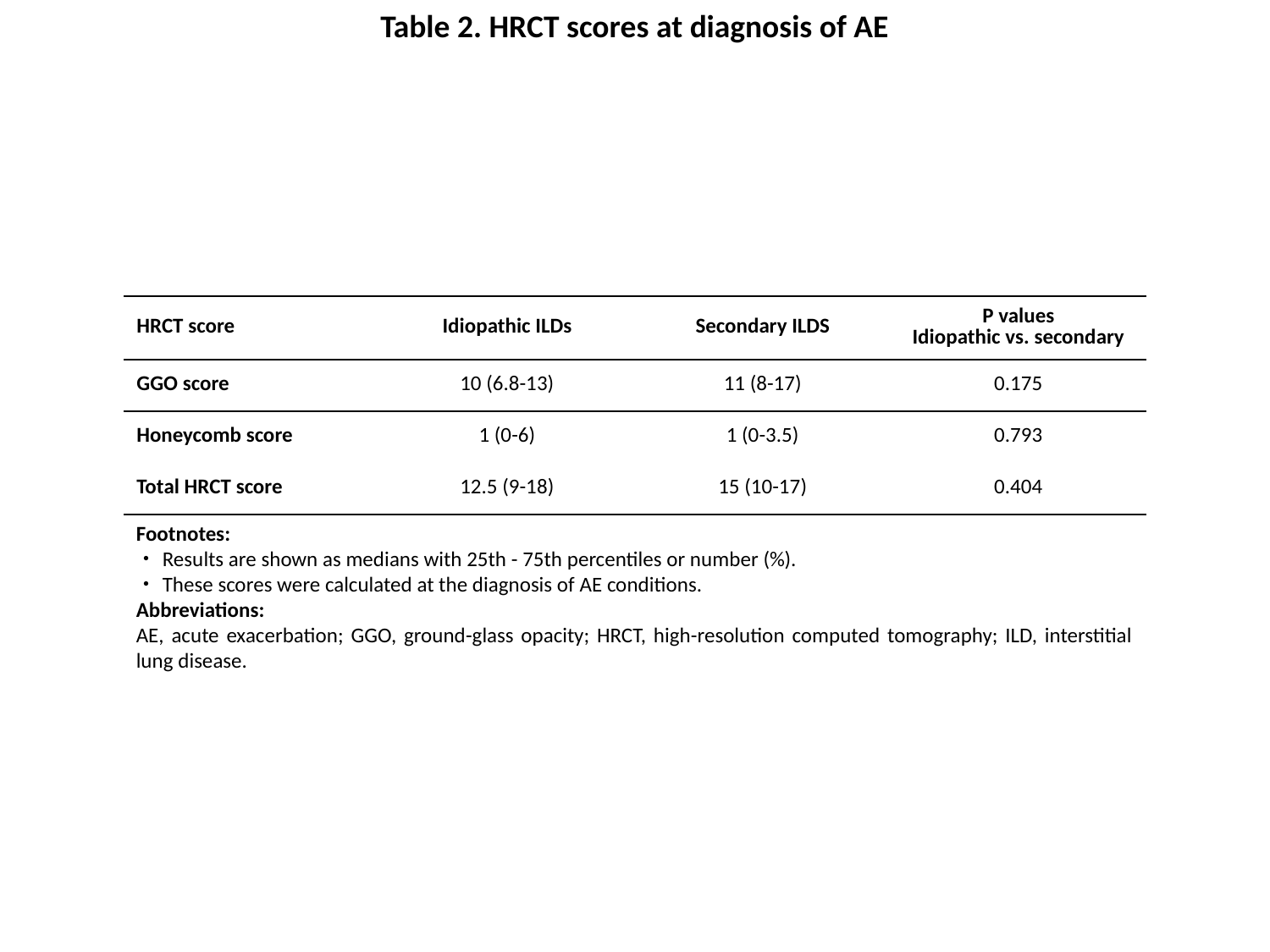

Table 2. HRCT scores at diagnosis of AE
| HRCT score | Idiopathic ILDs | Secondary ILDS | P values Idiopathic vs. secondary |
| --- | --- | --- | --- |
| GGO score | 10 (6.8-13) | 11 (8-17) | 0.175 |
| Honeycomb score | 1 (0-6) | 1 (0-3.5) | 0.793 |
| Total HRCT score | 12.5 (9-18) | 15 (10-17) | 0.404 |
Footnotes:
・Results are shown as medians with 25th - 75th percentiles or number (%).
・These scores were calculated at the diagnosis of AE conditions.
Abbreviations:
AE, acute exacerbation; GGO, ground-glass opacity; HRCT, high-resolution computed tomography; ILD, interstitial lung disease.